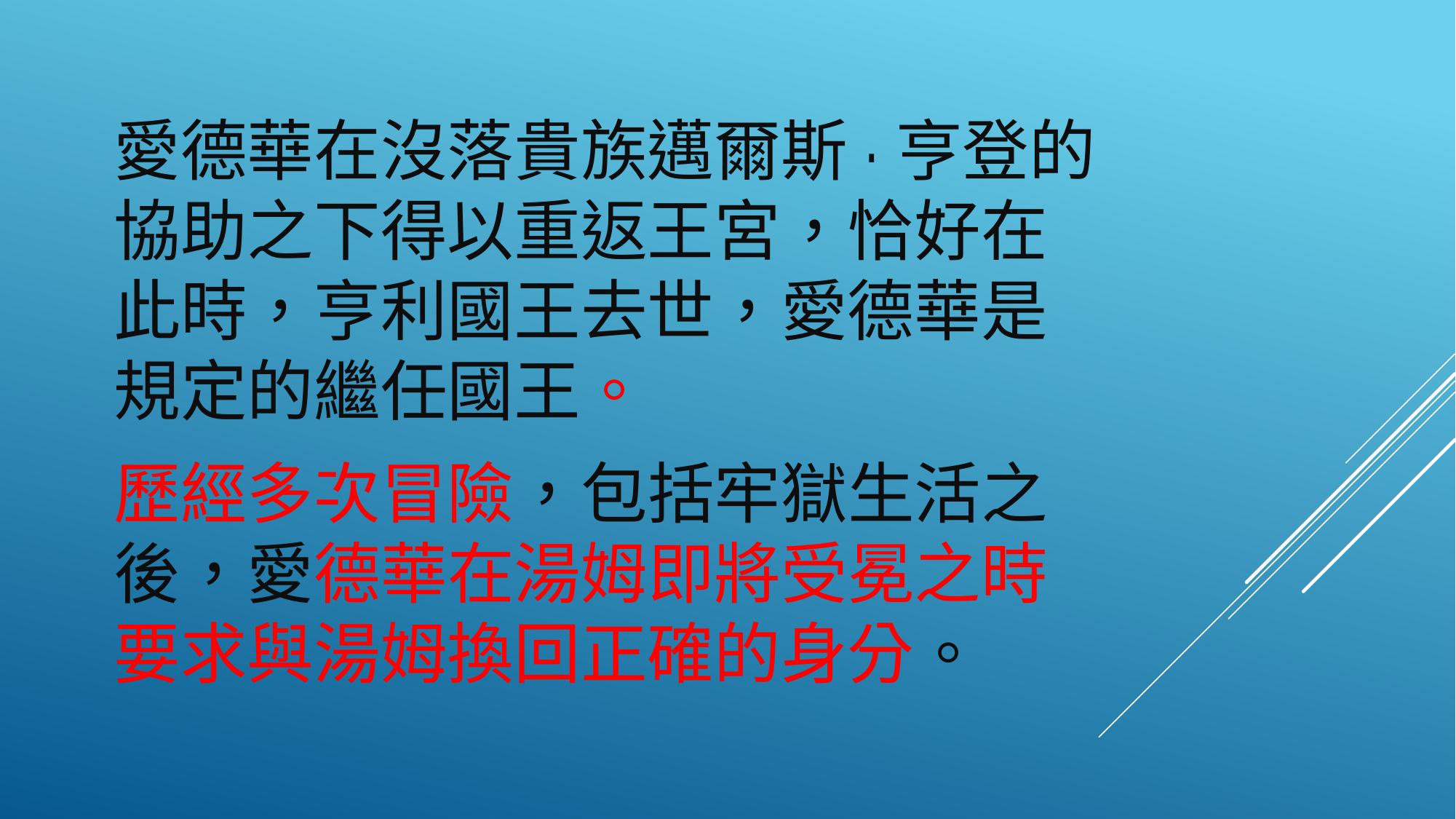

愛德華在沒落貴族邁爾斯·亨登的協助之下得以重返王宮，恰好在此時，亨利國王去世，愛德華是規定的繼任國王。
歷經多次冒險，包括牢獄生活之後，愛德華在湯姆即將受冕之時要求與湯姆換回正確的身分。
#